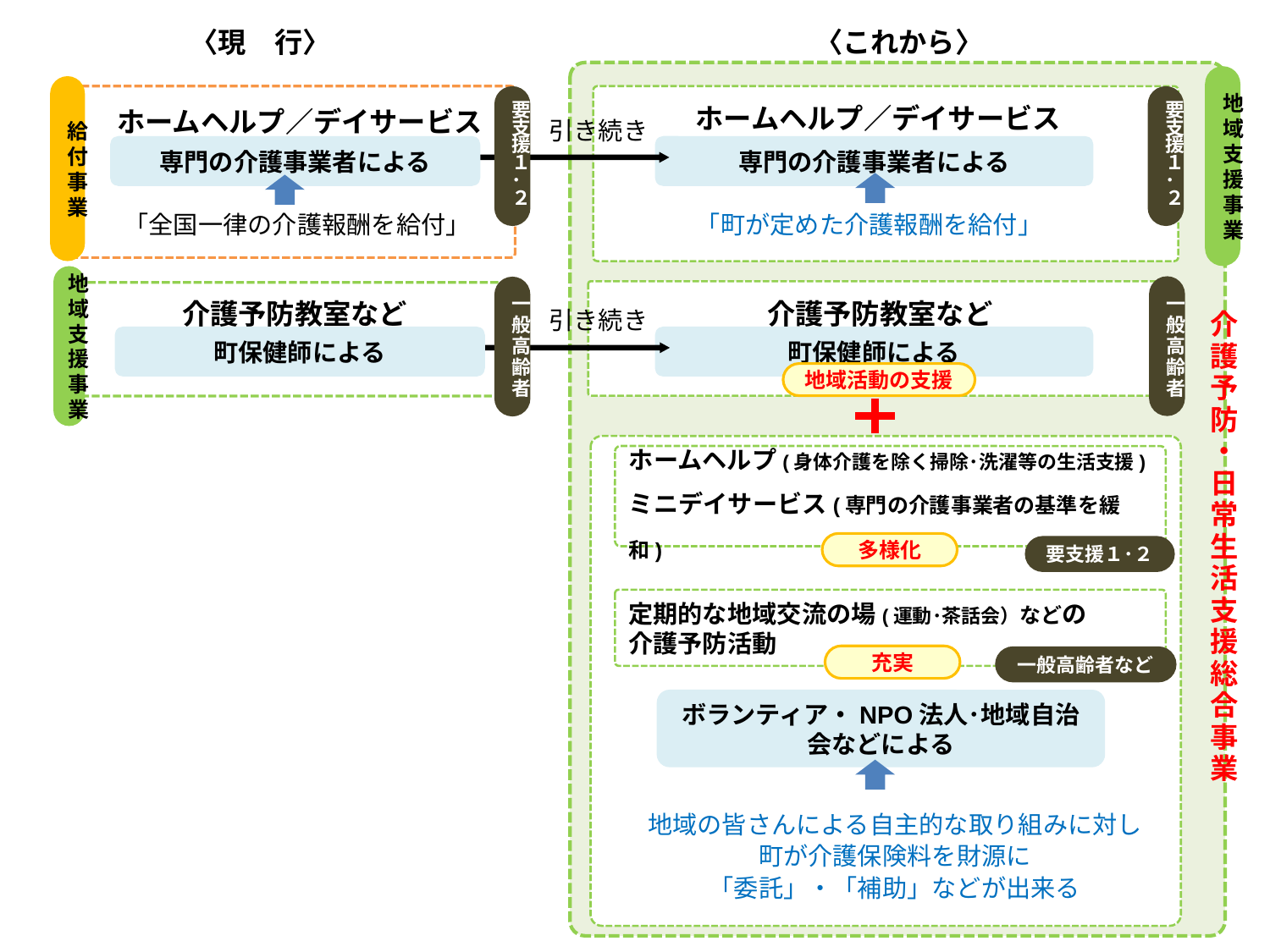

〈これから〉
〈現　行〉

ホームヘルプ／デイサービス
ホームヘルプ／デイサービス
引き続き
専門の介護事業者による
専門の介護事業者による
要支援１･２
要支援１･２
地域支援事業
給付事業

「全国一律の介護報酬を給付」
「町が定めた介護報酬を給付」
介護予防教室など
介護予防教室など

引き続き
町保健師による
町保健師による
一般高齢者
一般高齢者
地域支援事業

地域活動の支援

ホームヘルプ(身体介護を除く掃除･洗濯等の生活支援)
ミニデイサービス(専門の介護事業者の基準を緩和)
介護予防・日常生活支援総合事業
多様化
要支援１･２
定期的な地域交流の場(運動･茶話会）などの
介護予防活動
充実
一般高齢者など
ボランティア・NPO法人･地域自治会などによる

地域の皆さんによる自主的な取り組みに対し
町が介護保険料を財源に
「委託」・「補助」などが出来る